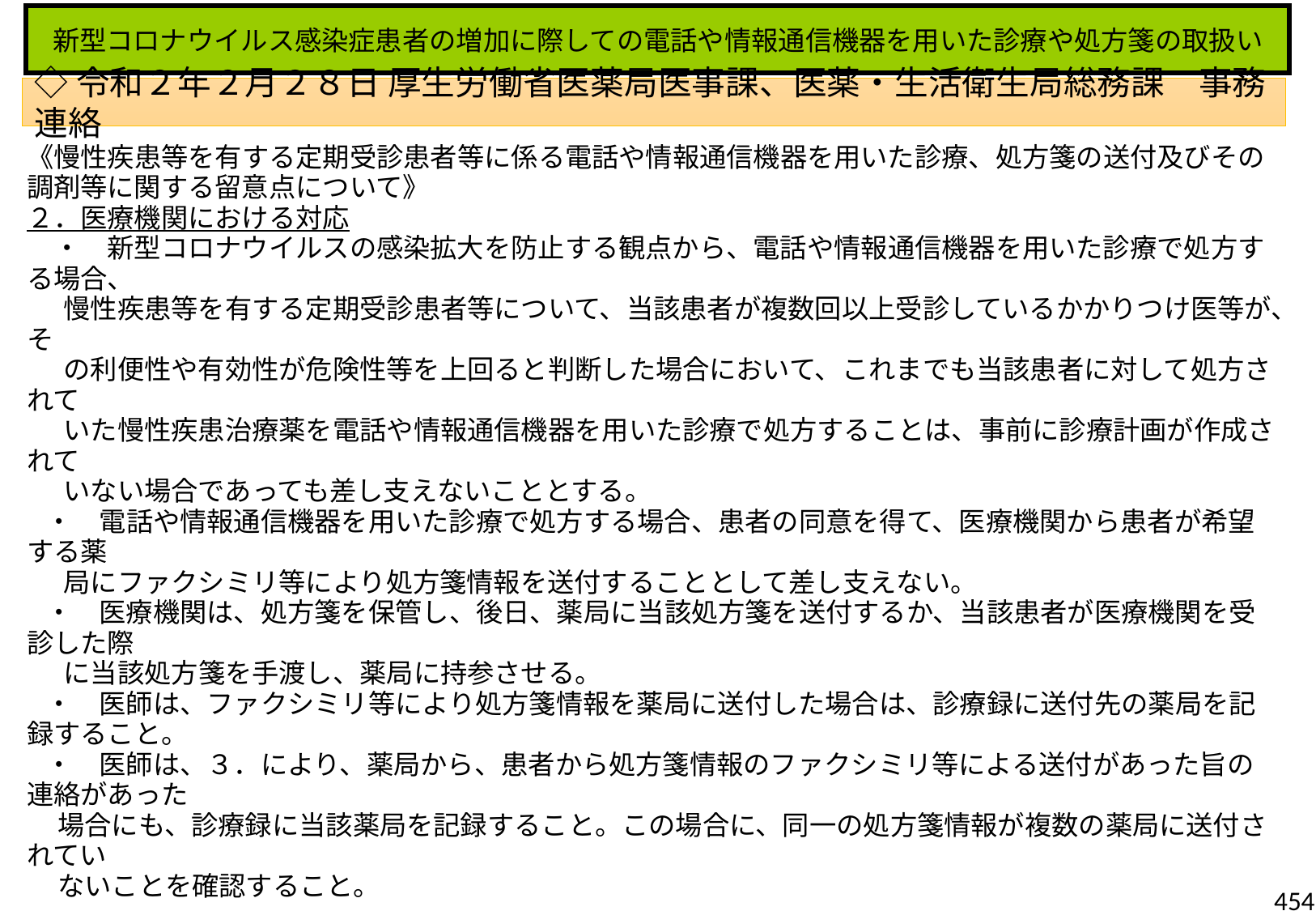

新型コロナウイルス感染症患者の増加に際しての電話や情報通信機器を用いた診療や処方箋の取扱い
◇令和２年２月２８日 厚生労働省医薬局医事課、医薬・生活衛生局総務課　事務連絡
《慢性疾患等を有する定期受診患者等に係る電話や情報通信機器を用いた診療、処方箋の送付及びその調剤等に関する留意点について》
２．医療機関における対応
　・　新型コロナウイルスの感染拡大を防止する観点から、電話や情報通信機器を用いた診療で処方する場合、
     慢性疾患等を有する定期受診患者等について、当該患者が複数回以上受診しているかかりつけ医等が、そ
     の利便性や有効性が危険性等を上回ると判断した場合において、これまでも当該患者に対して処方されて
     いた慢性疾患治療薬を電話や情報通信機器を用いた診療で処方することは、事前に診療計画が作成されて
     いない場合であっても差し支えないこととする。
  ・　電話や情報通信機器を用いた診療で処方する場合、患者の同意を得て、医療機関から患者が希望する薬
     局にファクシミリ等により処方箋情報を送付することとして差し支えない。
  ・　医療機関は、処方箋を保管し、後日、薬局に当該処方箋を送付するか、当該患者が医療機関を受診した際
     に当該処方箋を手渡し、薬局に持参させる。
  ・　医師は、ファクシミリ等により処方箋情報を薬局に送付した場合は、診療録に送付先の薬局を記録すること。
  ・　医師は、３．により、薬局から、患者から処方箋情報のファクシミリ等による送付があった旨の連絡があった
    場合にも、診療録に当該薬局を記録すること。この場合に、同一の処方箋情報が複数の薬局に送付されてい
    ないことを確認すること。
454